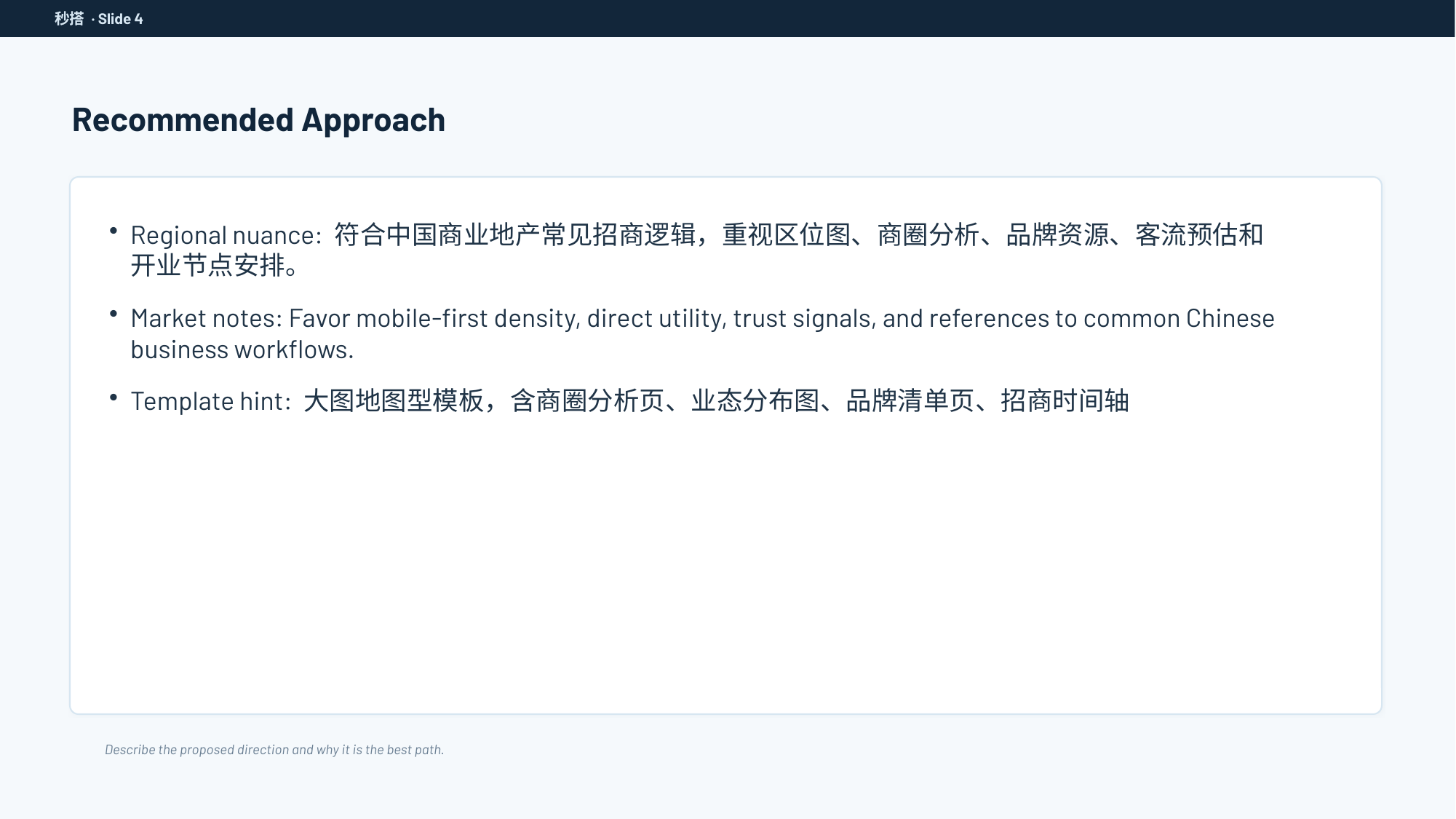

秒搭 · Slide 4
Recommended Approach

Regional nuance: 符合中国商业地产常见招商逻辑，重视区位图、商圈分析、品牌资源、客流预估和开业节点安排。
Market notes: Favor mobile-first density, direct utility, trust signals, and references to common Chinese business workflows.
Template hint: 大图地图型模板，含商圈分析页、业态分布图、品牌清单页、招商时间轴
Describe the proposed direction and why it is the best path.